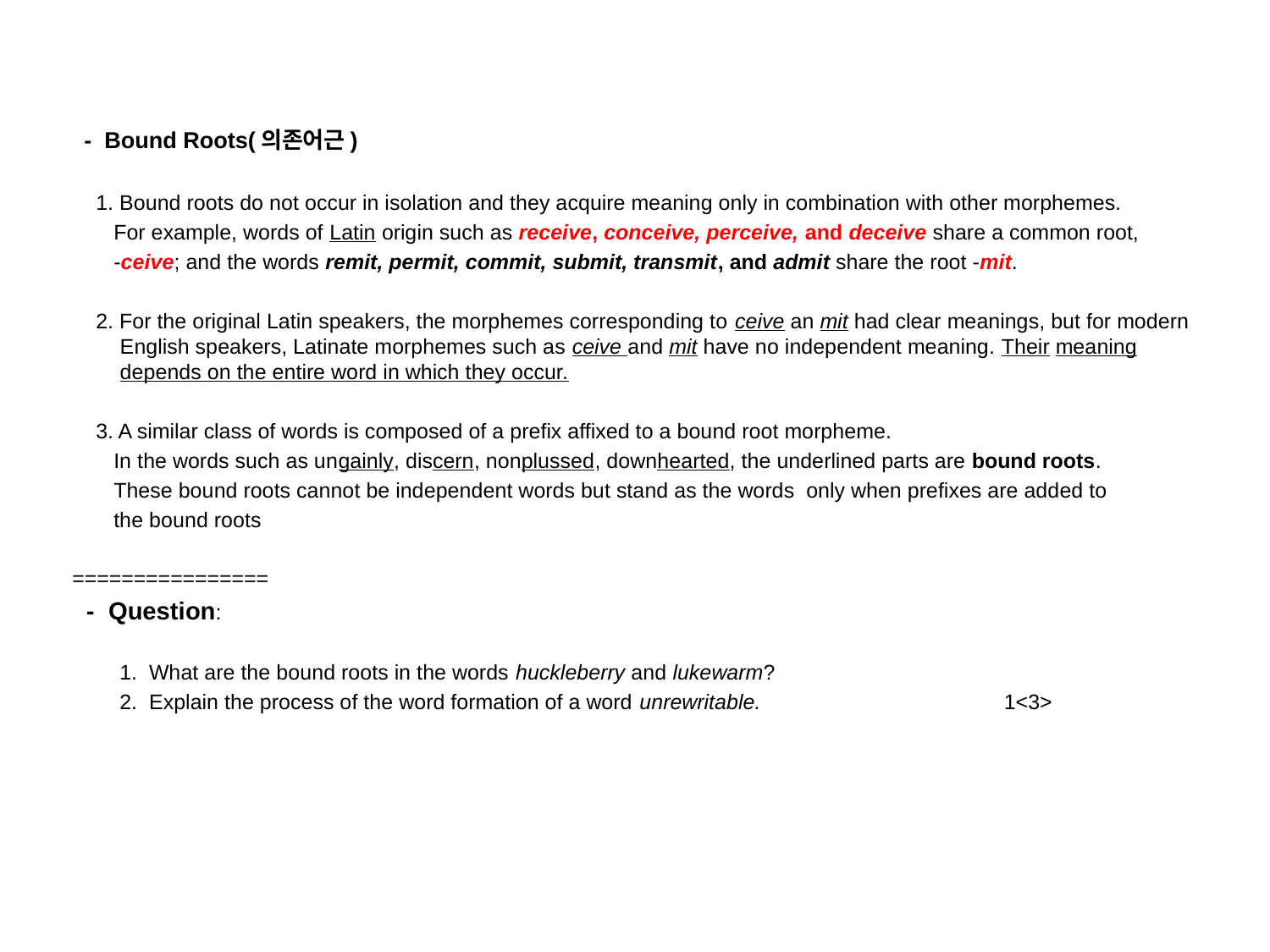

-  Bound Roots(의존어근)

    1. Bound roots do not occur in isolation and they acquire meaning only in combination with other morphemes.
       For example, words of Latin origin such as receive, conceive, perceive, and deceive share a common root,
       -ceive; and the words remit, permit, commit, submit, transmit, and admit share the root -mit.

    2. For the original Latin speakers, the morphemes corresponding to ceive an mit had clear meanings, but for modern English speakers, Latinate morphemes such as ceive and mit have no independent meaning. Their meaning depends on the entire word in which they occur.

    3. A similar class of words is composed of a prefix affixed to a bound root morpheme.
       In the words such as ungainly, discern, nonplussed, downhearted, the underlined parts are bound roots.
       These bound roots cannot be independent words but stand as the words  only when prefixes are added to
       the bound roots

================
  -  Question:

        1.  What are the bound roots in the words huckleberry and lukewarm?
        2.  Explain the process of the word formation of a word unrewritable.                                         1<3>